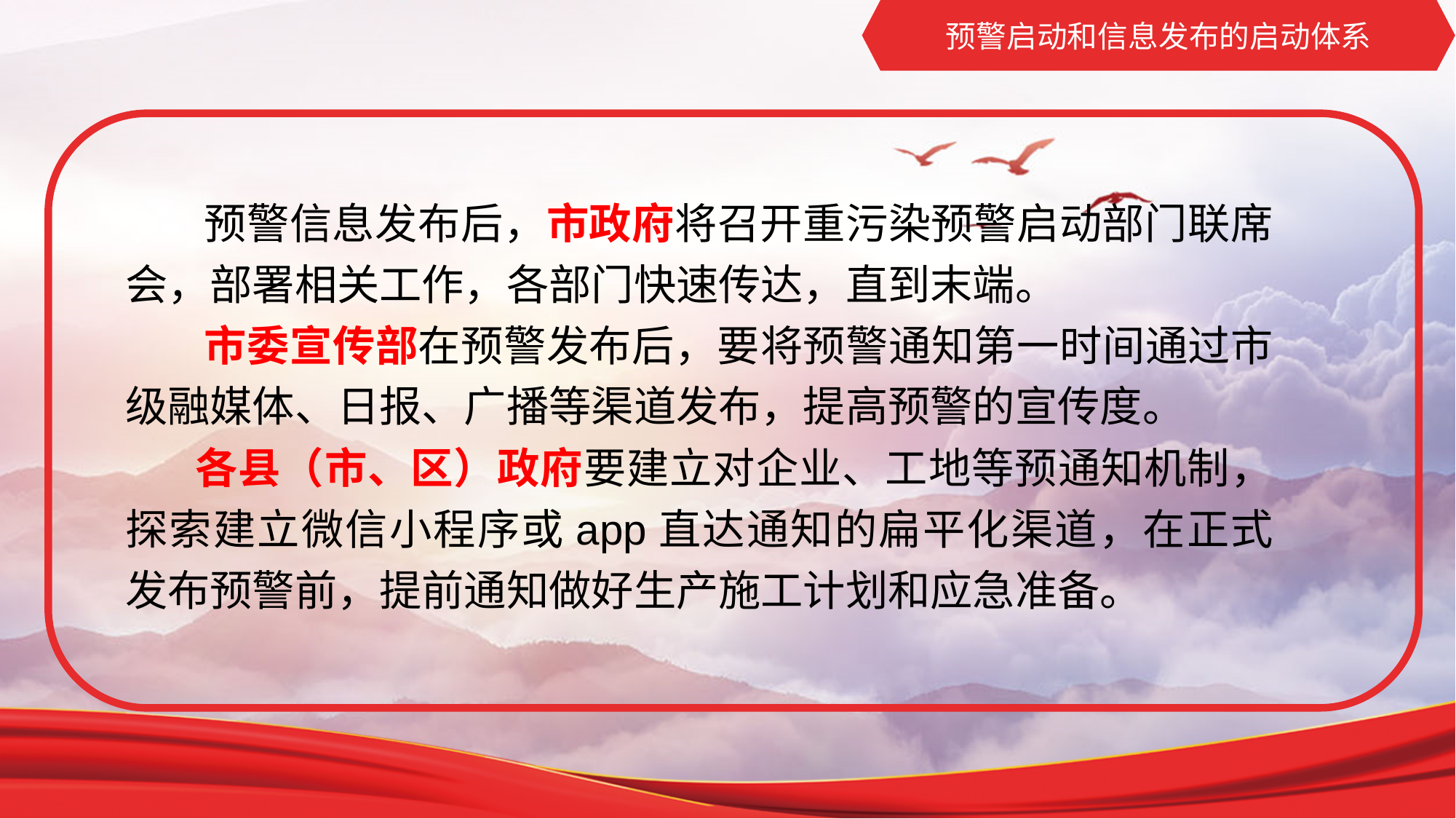

预警启动和信息发布的启动体系

  预警信息发布后，市政府将召开重污染预警启动部门联席会，部署相关工作，各部门快速传达，直到末端。
  市委宣传部在预警发布后，要将预警通知第一时间通过市级融媒体、日报、广播等渠道发布，提高预警的宣传度。
 各县（市、区）政府要建立对企业、工地等预通知机制，探索建立微信小程序或app直达通知的扁平化渠道，在正式发布预警前，提前通知做好生产施工计划和应急准备。